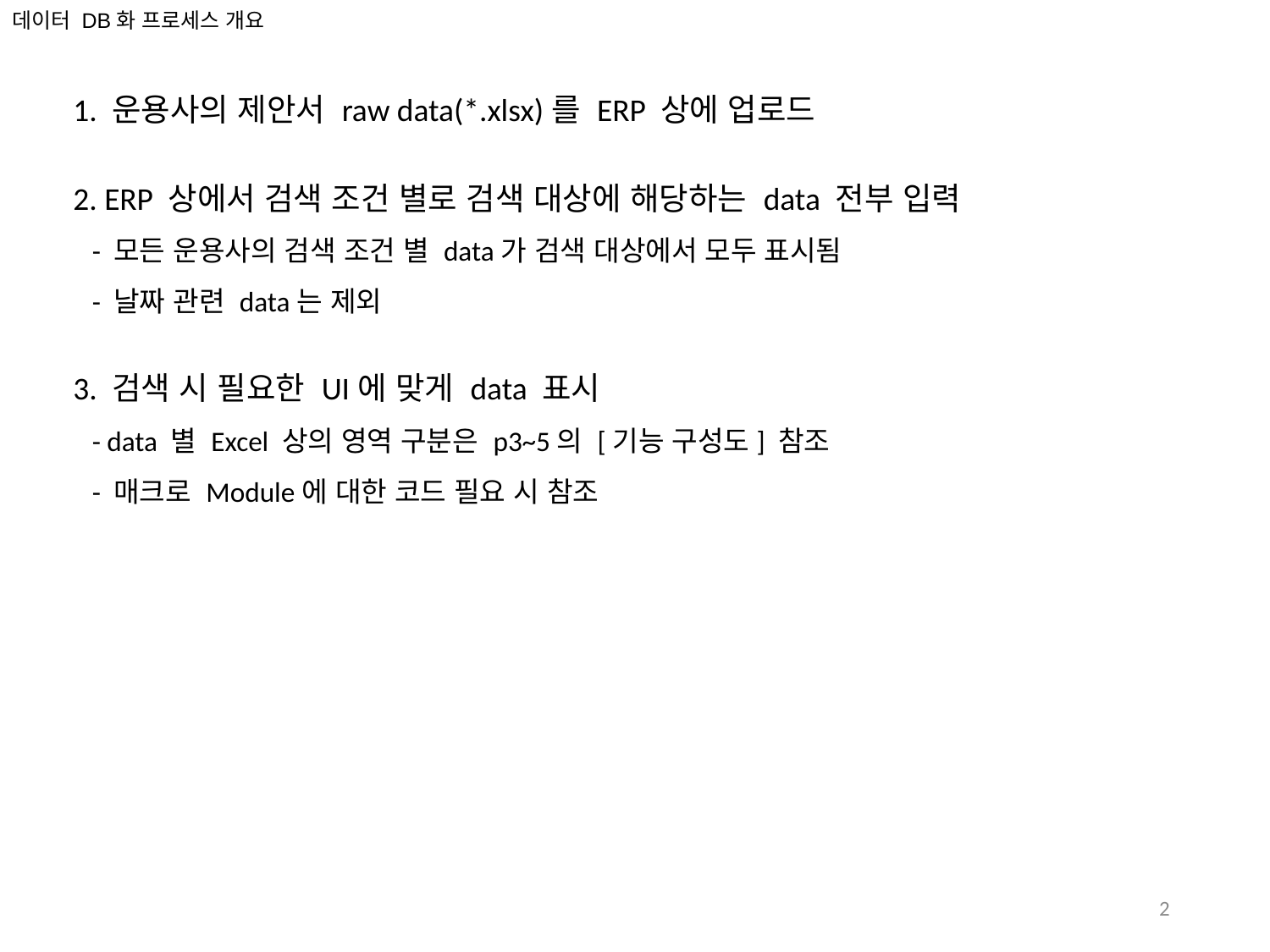

데이터 DB화 프로세스 개요
1. 운용사의 제안서 raw data(*.xlsx)를 ERP 상에 업로드

2. ERP 상에서 검색 조건 별로 검색 대상에 해당하는 data 전부 입력
   - 모든 운용사의 검색 조건 별 data가 검색 대상에서 모두 표시됨
   - 날짜 관련 data는 제외

3. 검색 시 필요한 UI에 맞게 data 표시
   - data 별 Excel 상의 영역 구분은 p3~5의 [기능 구성도] 참조
   - 매크로 Module에 대한 코드 필요 시 참조
2